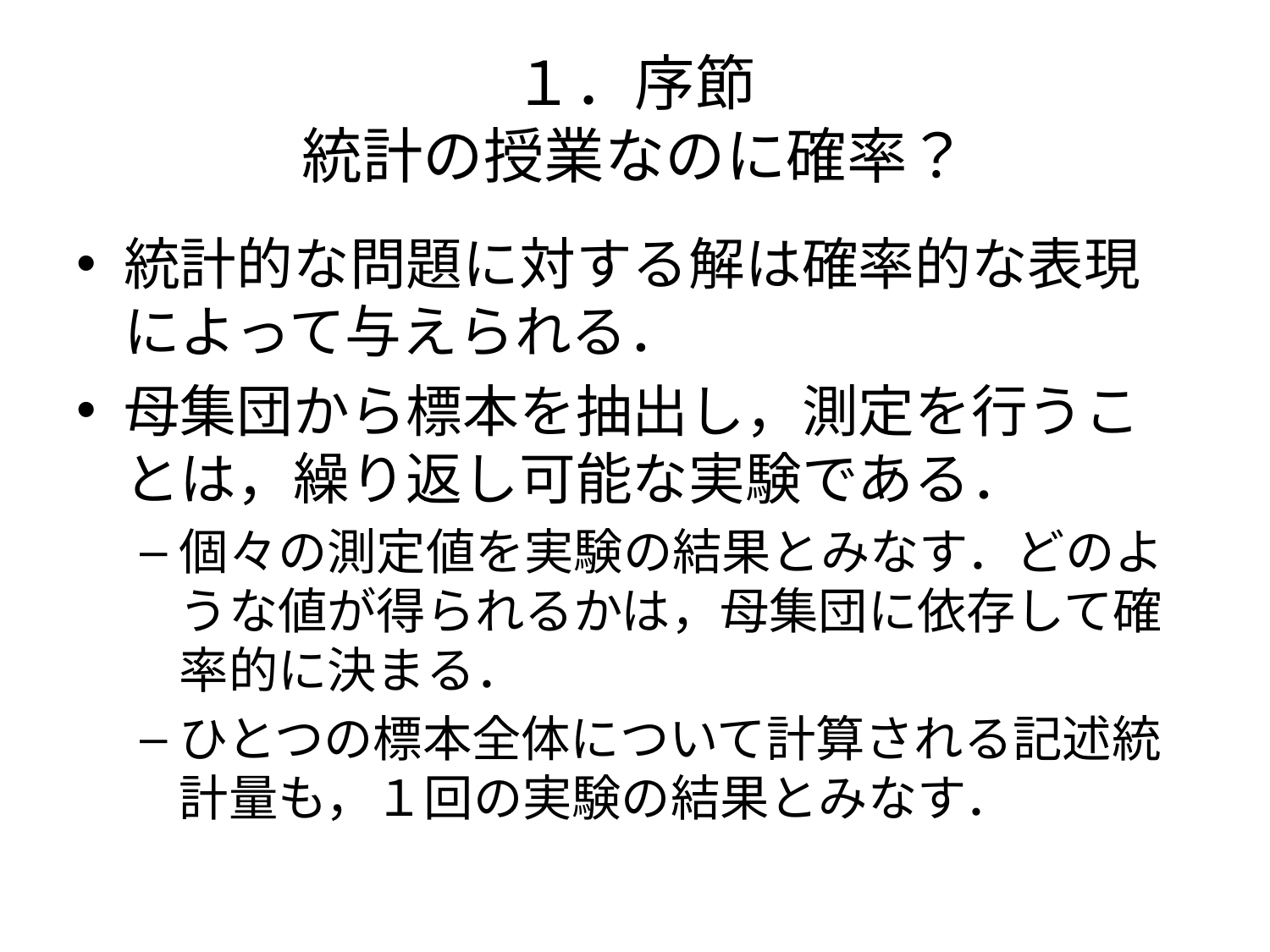

# １．序節 統計の授業なのに確率？
統計的な問題に対する解は確率的な表現によって与えられる．
母集団から標本を抽出し，測定を行うことは，繰り返し可能な実験である．
個々の測定値を実験の結果とみなす．どのような値が得られるかは，母集団に依存して確率的に決まる．
ひとつの標本全体について計算される記述統計量も，１回の実験の結果とみなす．